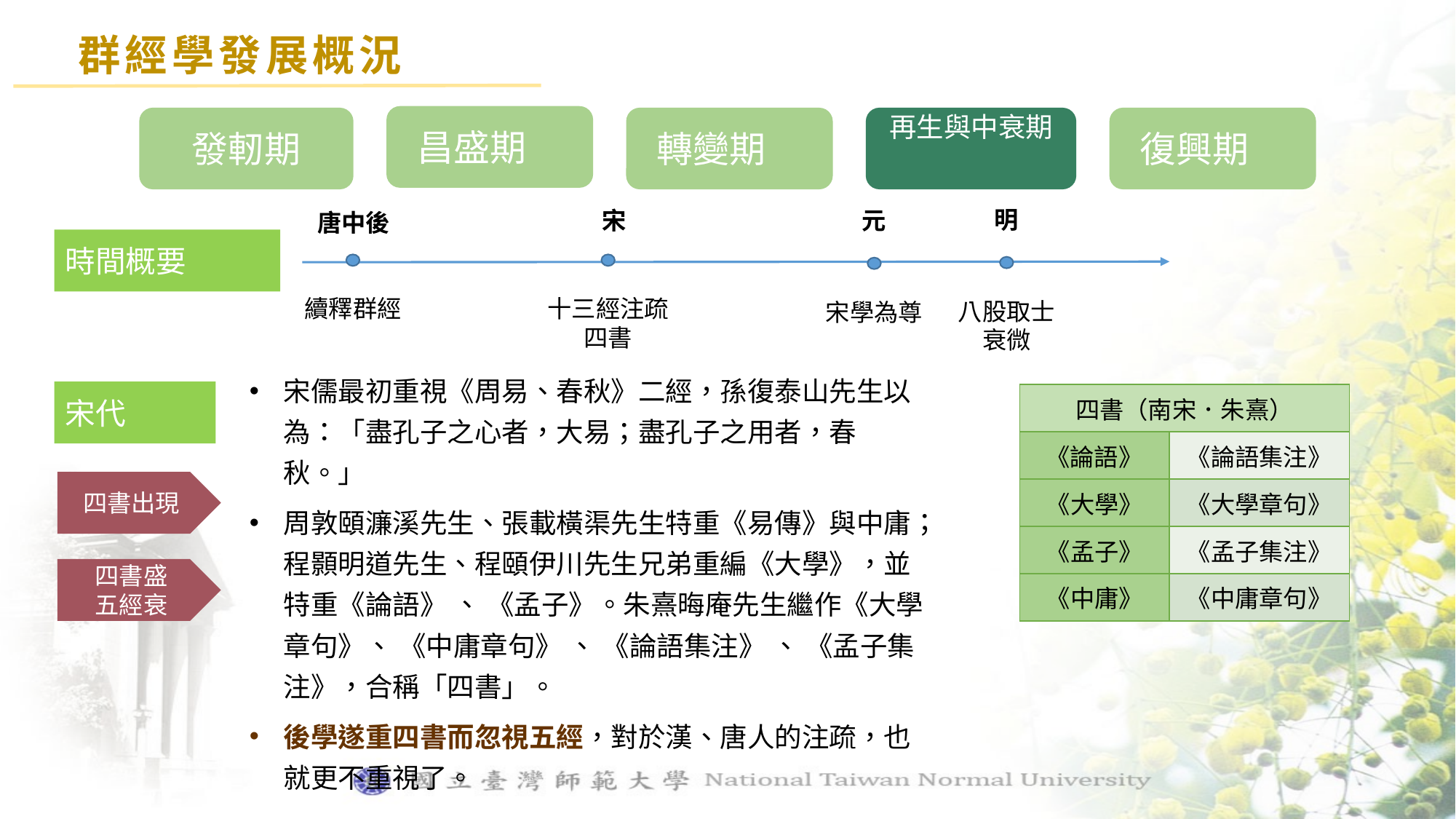

群經學發展概況
昌盛期
發軔期
轉變期
再生與中衰期
復興期
明
 宋
元
 唐中後
時間概要

十三經注疏
四書
續釋群經
八股取士
衰微
宋學為尊
宋儒最初重視《周易、春秋》二經，孫復泰山先生以為：「盡孔子之心者，大易；盡孔子之用者，春秋。」
周敦頤濂溪先生、張載橫渠先生特重《易傳》與中庸；程顥明道先生、程頤伊川先生兄弟重編《大學》，並特重《論語》 、 《孟子》。朱熹晦庵先生繼作《大學章句》、 《中庸章句》 、 《論語集注》 、 《孟子集注》，合稱「四書」。
後學遂重四書而忽視五經，對於漢、唐人的注疏，也就更不重視了。
宋代
| 四書（南宋．朱熹） |  |
| --- | --- |
| 《論語》 | 《論語集注》 |
| 《大學》 | 《大學章句》 |
| 《孟子》 | 《孟子集注》 |
| 《中庸》 | 《中庸章句》 |
四書出現
四書盛
五經衰